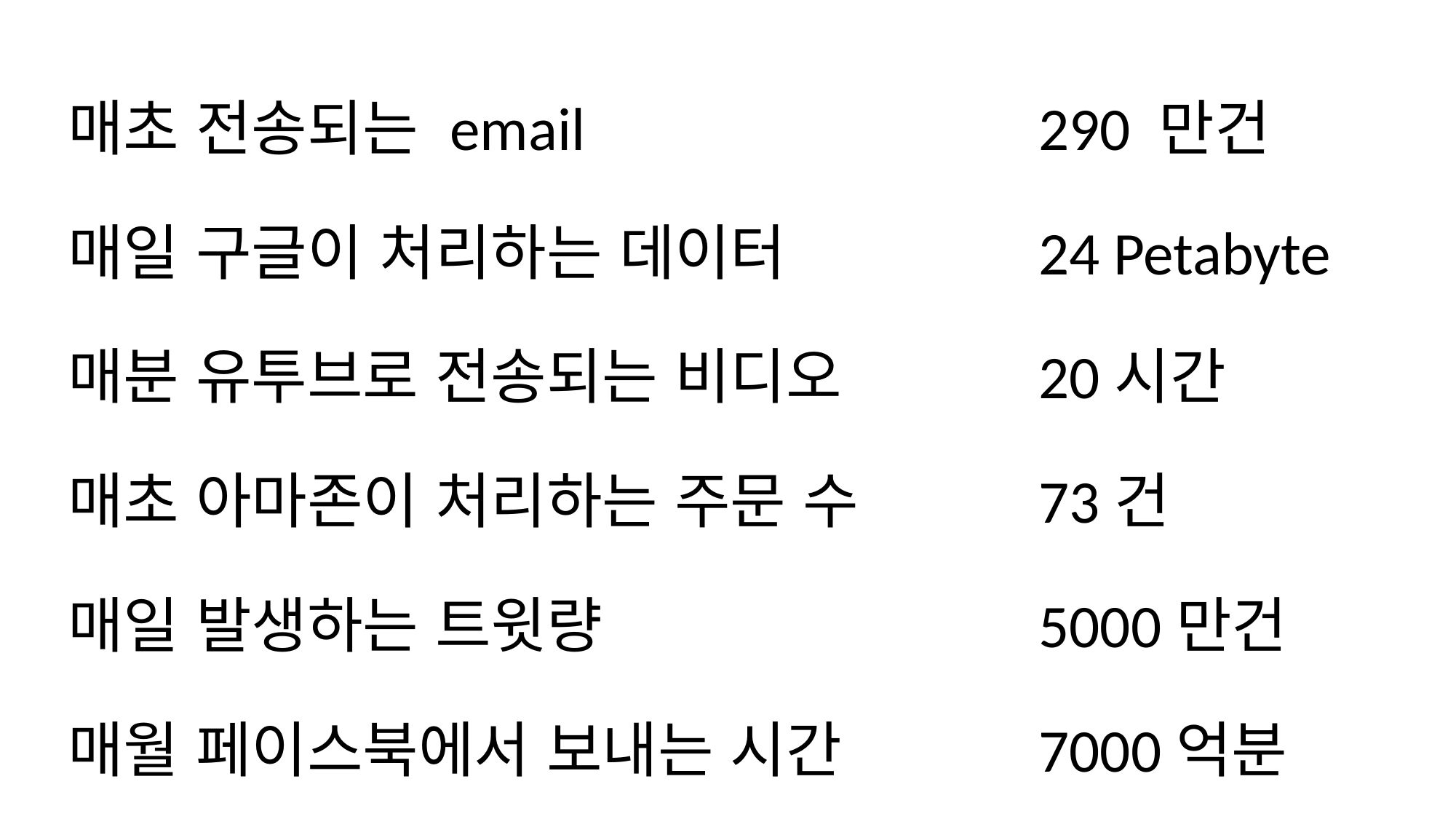

매초 전송되는 email
매일 구글이 처리하는 데이터
매분 유투브로 전송되는 비디오
매초 아마존이 처리하는 주문 수
매일 발생하는 트윗량
매월 페이스북에서 보내는 시간
290 만건
24 Petabyte
20시간
73건
5000만건
7000억분